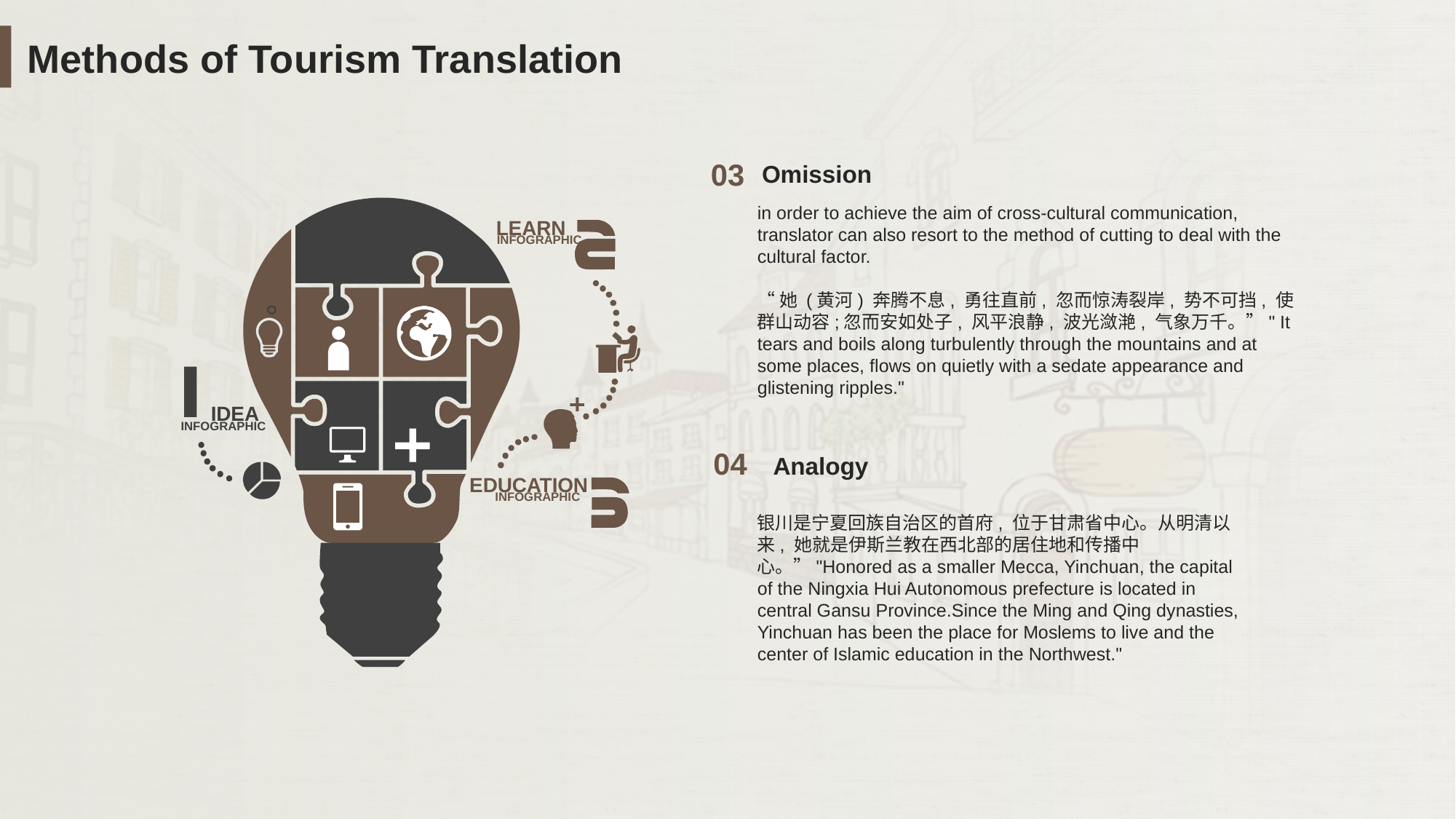

Methods of Tourism Translation
03
Omission
in order to achieve the aim of cross-cultural communication, translator can also resort to the method of cutting to deal with the cultural factor.

“她 (黄河) 奔腾不息, 勇往直前, 忽而惊涛裂岸, 势不可挡, 使群山动容;忽而安如处子, 风平浪静, 波光潋滟, 气象万千。”" It tears and boils along turbulently through the mountains and at some places, flows on quietly with a sedate appearance and glistening ripples."

LEARN

INFOGRAPHIC

IDEA

INFOGRAPHIC

04

Analogy

EDUCATION

银川是宁夏回族自治区的首府, 位于甘肃省中心。从明清以来, 她就是伊斯兰教在西北部的居住地和传播中心。”"Honored as a smaller Mecca, Yinchuan, the capital of the Ningxia Hui Autonomous prefecture is located in central Gansu Province.Since the Ming and Qing dynasties, Yinchuan has been the place for Moslems to live and the center of Islamic education in the Northwest."

INFOGRAPHIC